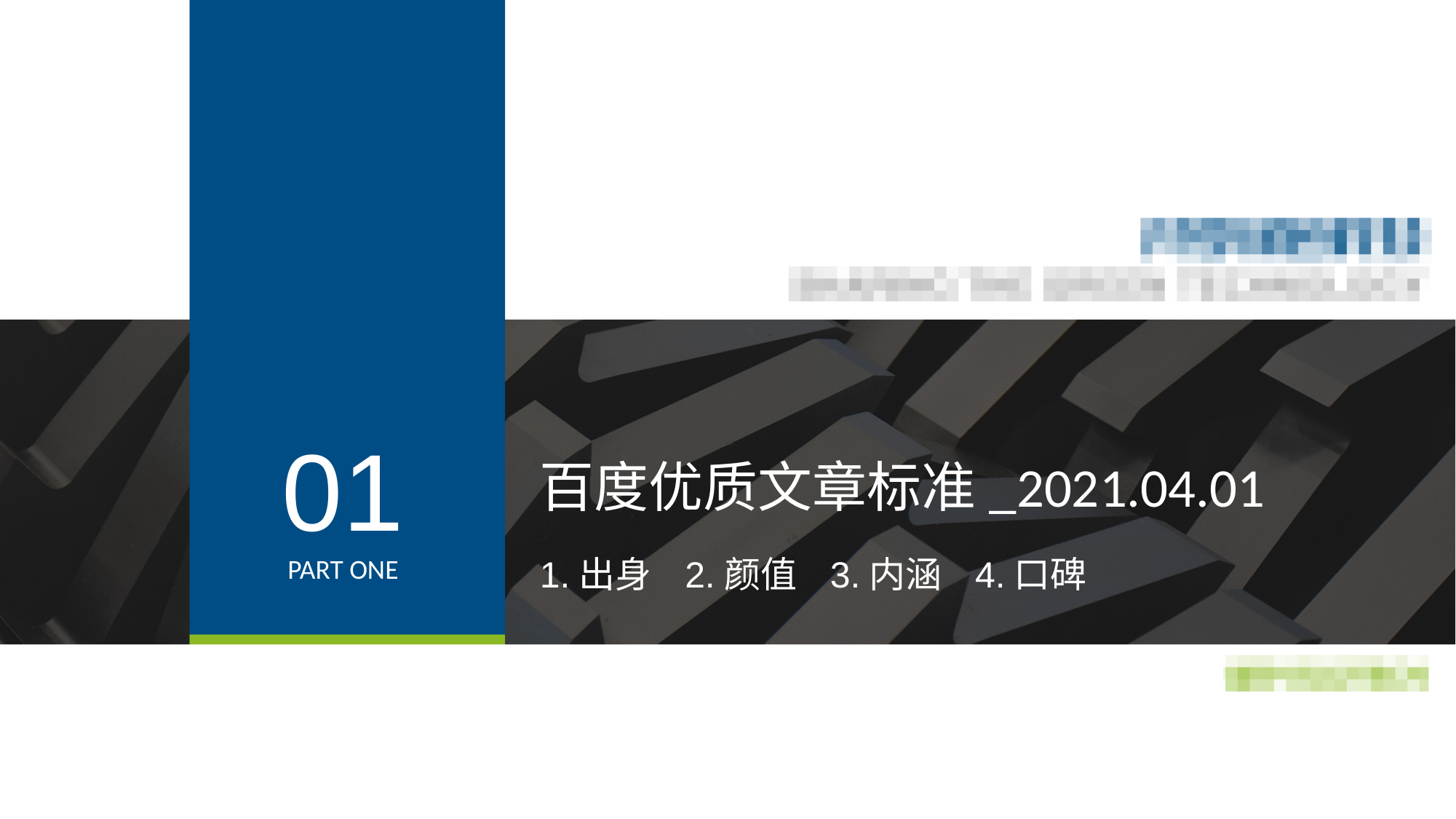

01
百度优质文章标准_2021.04.01
PART ONE
1.出身   2.颜值   3.内涵   4.口碑